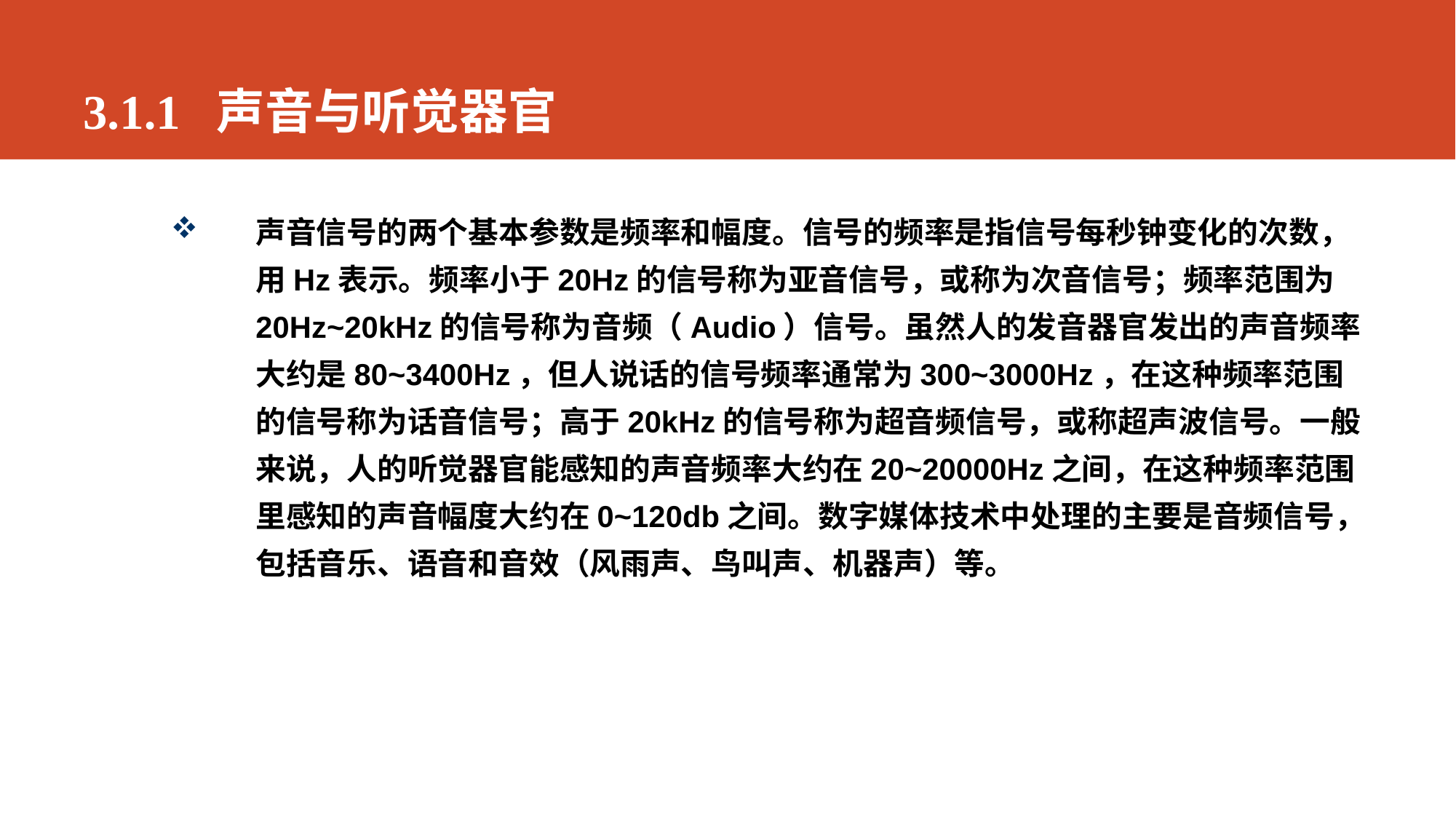

# 3.1.1  声音与听觉器官
声音信号的两个基本参数是频率和幅度。信号的频率是指信号每秒钟变化的次数，用Hz表示。频率小于20Hz的信号称为亚音信号，或称为次音信号；频率范围为20Hz~20kHz的信号称为音频（Audio）信号。虽然人的发音器官发出的声音频率大约是80~3400Hz，但人说话的信号频率通常为300~3000Hz，在这种频率范围的信号称为话音信号；高于20kHz的信号称为超音频信号，或称超声波信号。一般来说，人的听觉器官能感知的声音频率大约在20~20000Hz之间，在这种频率范围里感知的声音幅度大约在0~120db之间。数字媒体技术中处理的主要是音频信号，包括音乐、语音和音效（风雨声、鸟叫声、机器声）等。